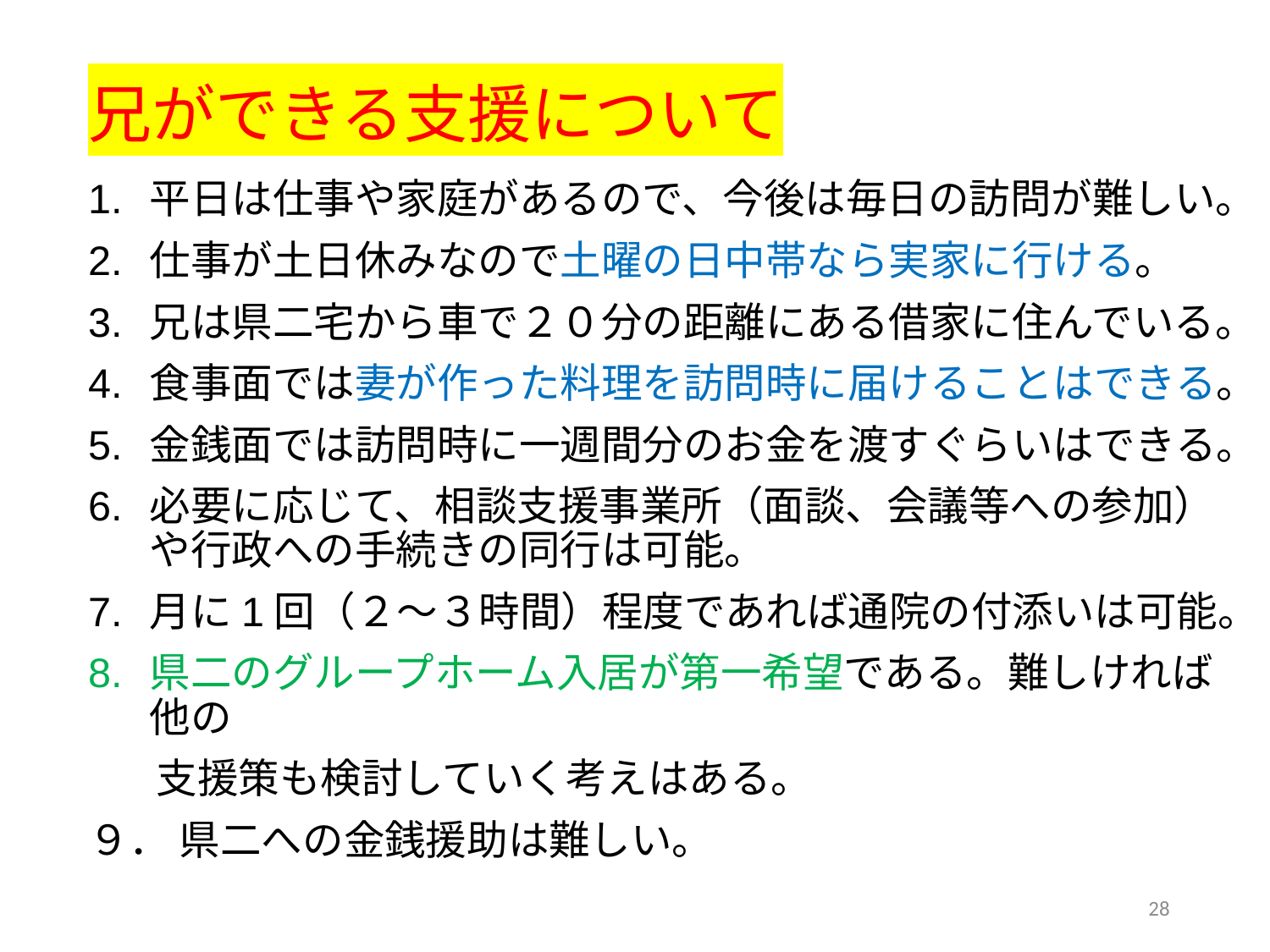

# 兄ができる支援について
平日は仕事や家庭があるので、今後は毎日の訪問が難しい。
仕事が土日休みなので土曜の日中帯なら実家に行ける。
兄は県二宅から車で２０分の距離にある借家に住んでいる。
食事面では妻が作った料理を訪問時に届けることはできる。
金銭面では訪問時に一週間分のお金を渡すぐらいはできる。
必要に応じて、相談支援事業所（面談、会議等への参加）や行政への手続きの同行は可能。
月に1回（２～３時間）程度であれば通院の付添いは可能。
県二のグループホーム入居が第一希望である。難しければ他の
　   支援策も検討していく考えはある。
９． 県二への金銭援助は難しい。
28